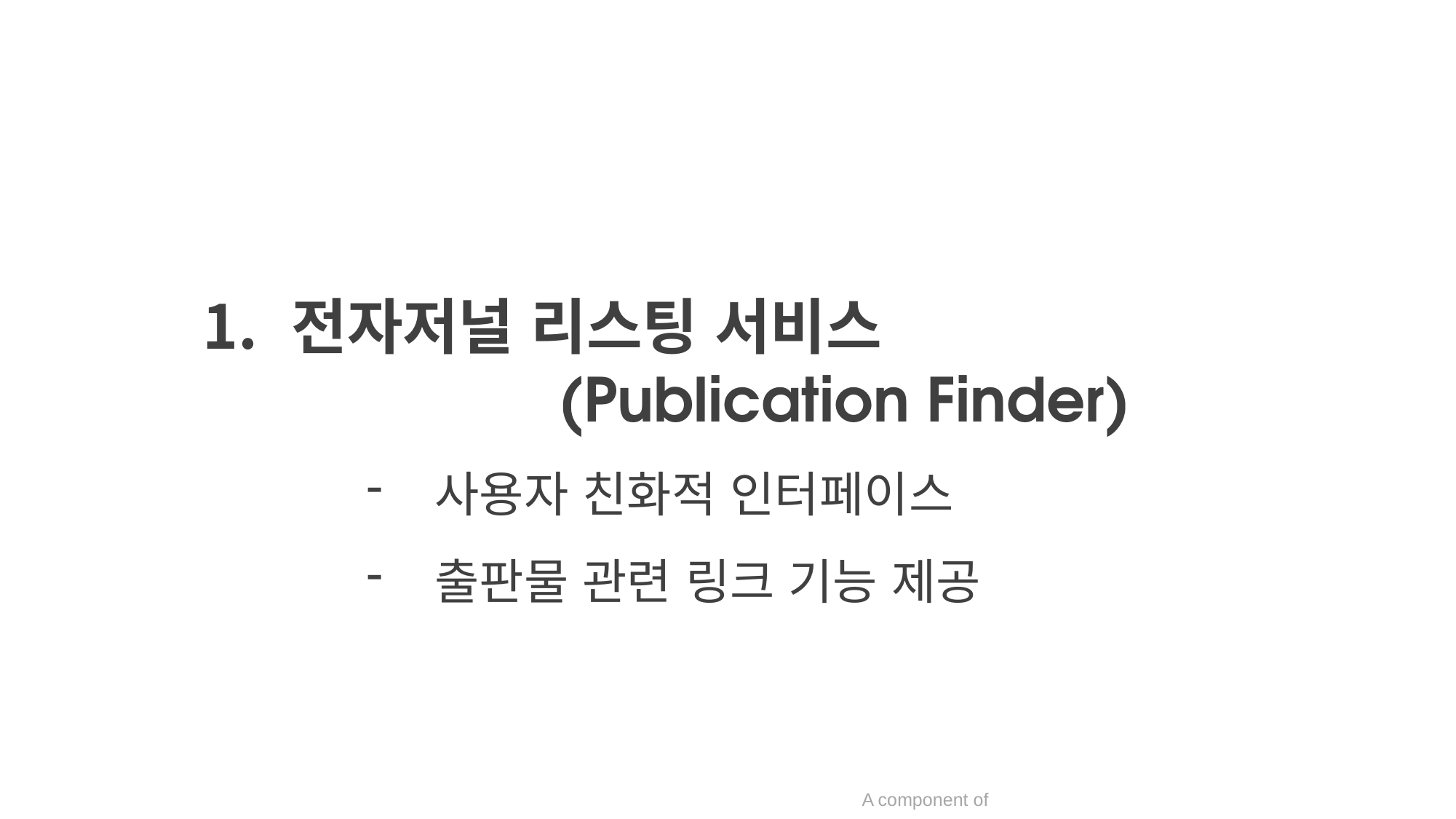

Publication Finder
& Full Text Finder
전자저널 리스팅 서비스
                     (Publication Finder)
사용자 친화적 인터페이스
출판물 관련 링크 기능 제공
A component of